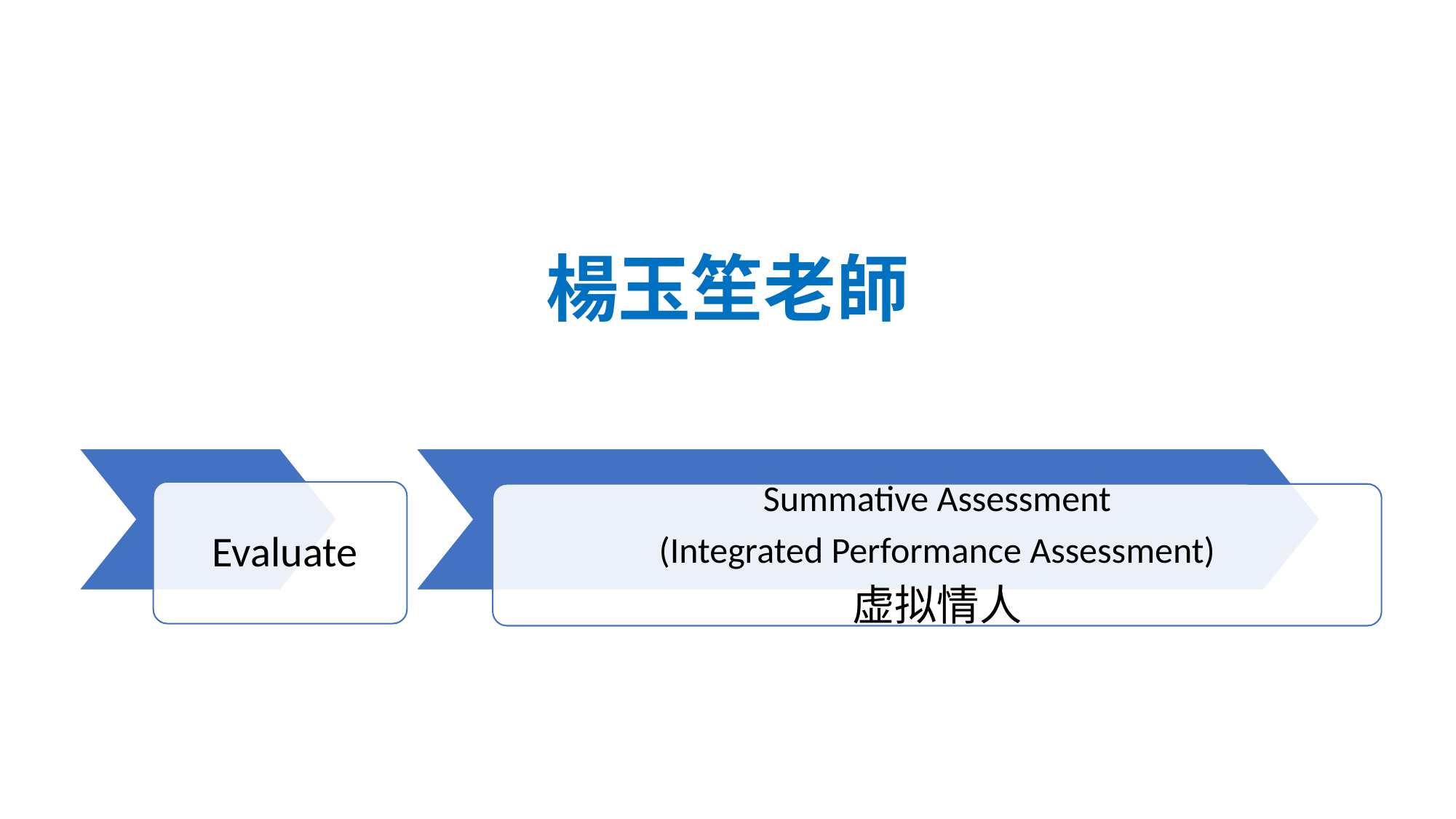

# 楊玉笙老師

 Evaluate
Summative Assessment
 (Integrated Performance Assessment)
虚拟情人